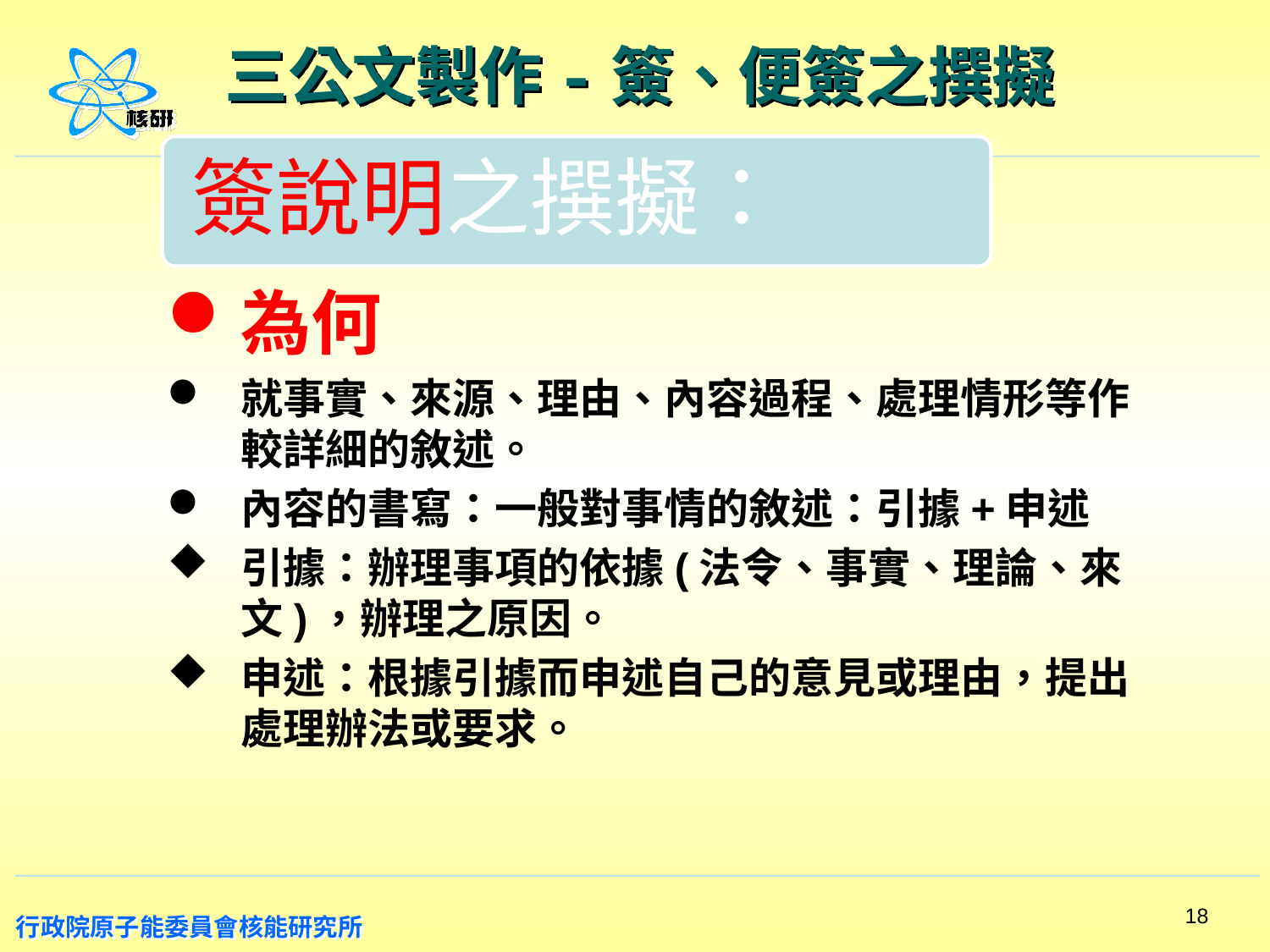

# 三公文製作-簽、便簽之撰擬

簽說明之撰擬：
為何
就事實、來源、理由、內容過程、處理情形等作較詳細的敘述。
內容的書寫：一般對事情的敘述：引據+申述
引據：辦理事項的依據(法令、事實、理論、來文)，辦理之原因。
申述：根據引據而申述自己的意見或理由，提出處理辦法或要求。

18